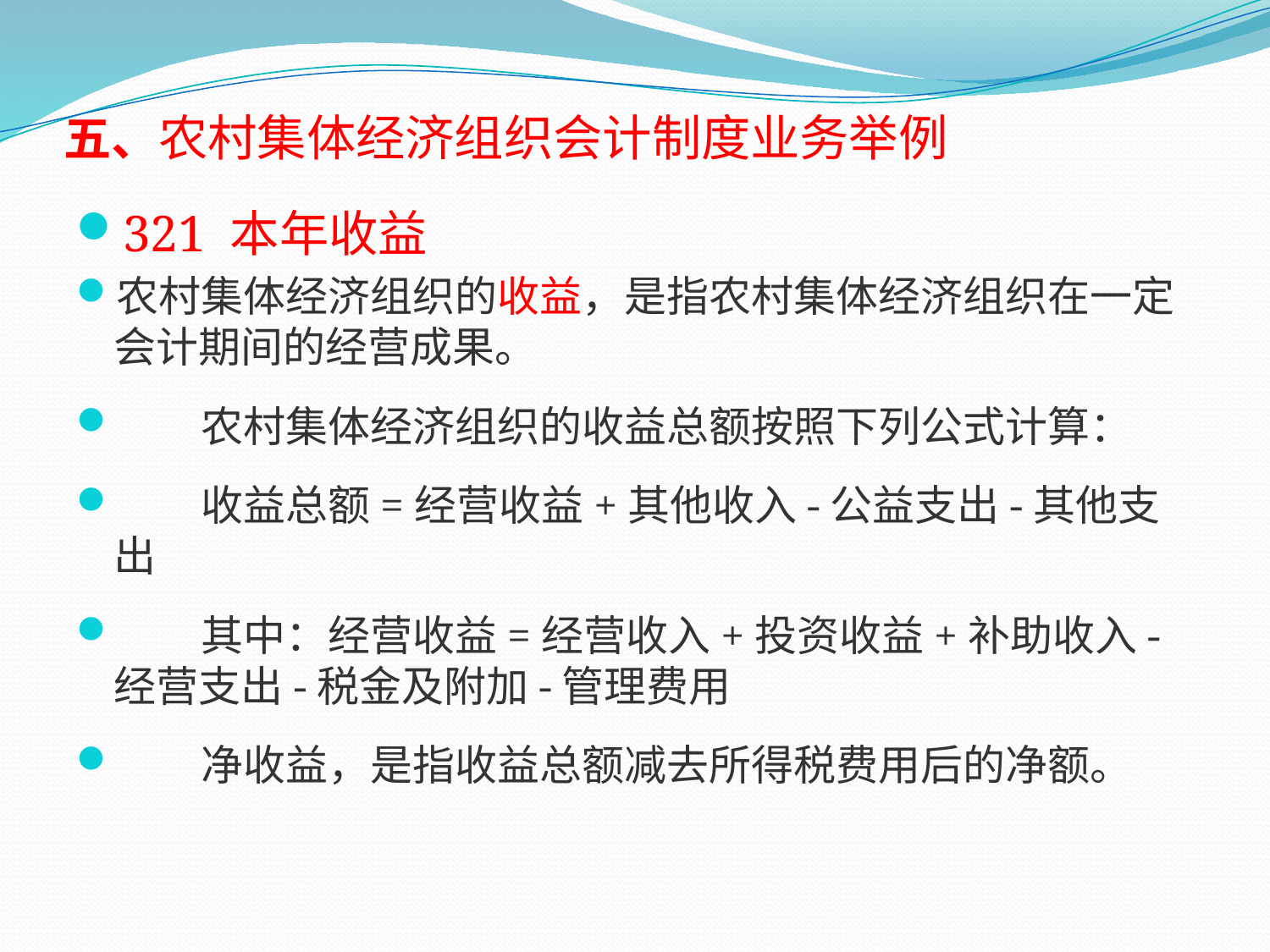

# 五、农村集体经济组织会计制度业务举例
321 本年收益
农村集体经济组织的收益，是指农村集体经济组织在一定会计期间的经营成果。
　　农村集体经济组织的收益总额按照下列公式计算：
　　收益总额=经营收益+其他收入-公益支出-其他支出
　　其中：经营收益=经营收入+投资收益+补助收入-经营支出-税金及附加-管理费用
　　净收益，是指收益总额减去所得税费用后的净额。